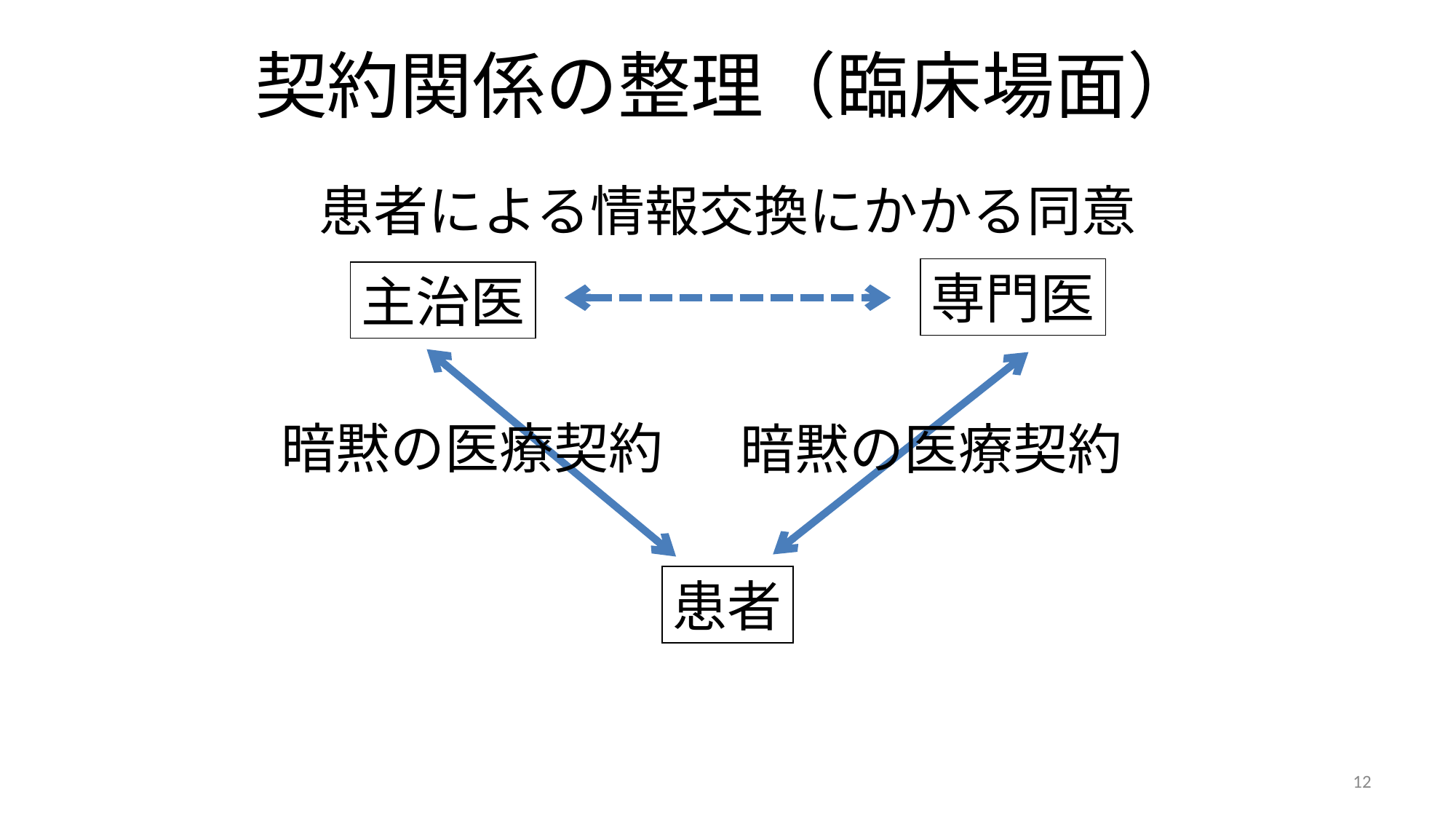

# 契約関係の整理（臨床場面）
患者による情報交換にかかる同意
専門医
主治医
暗黙の医療契約
暗黙の医療契約
患者
12